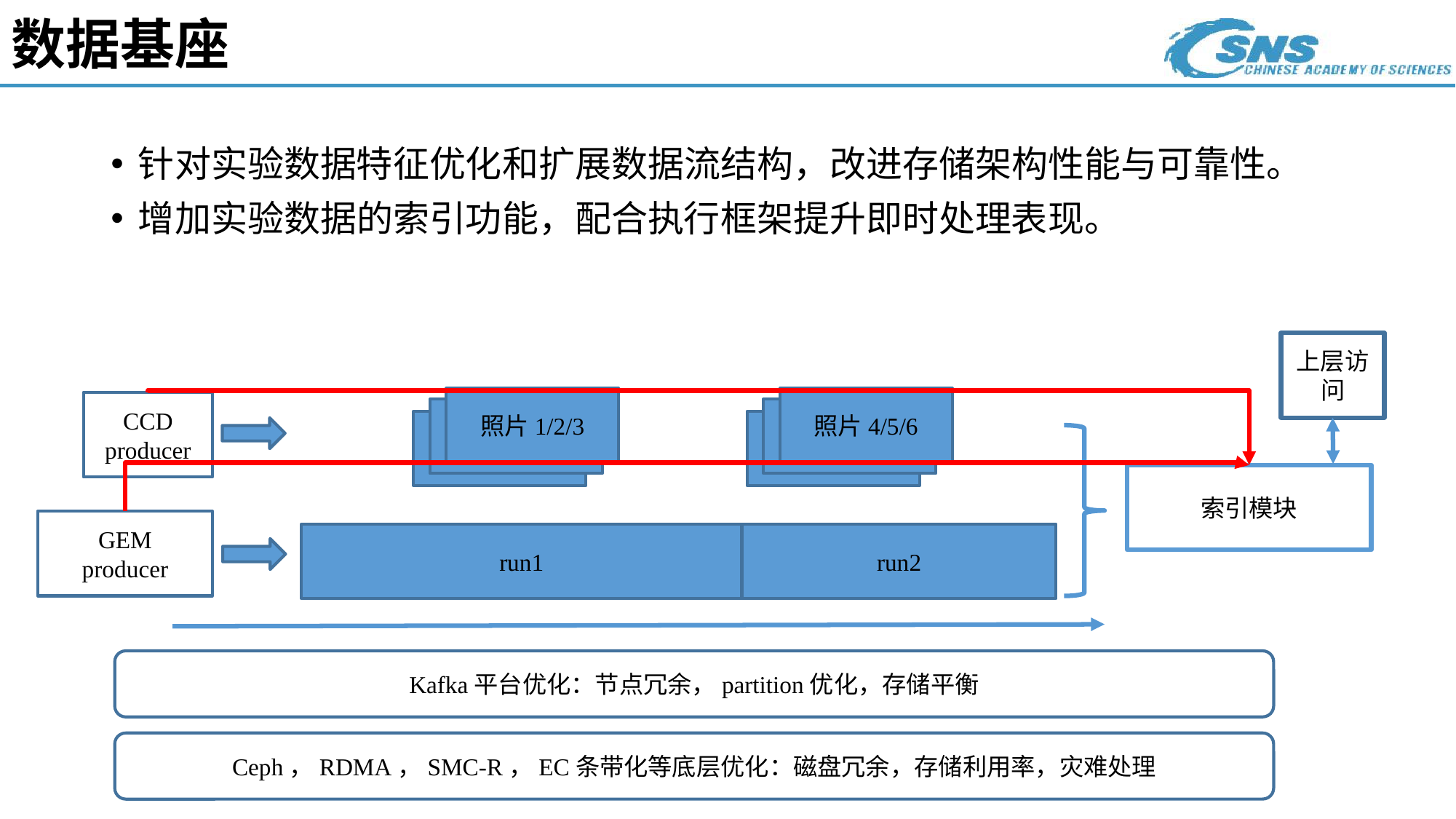

# 数据基座
针对实验数据特征优化和扩展数据流结构，改进存储架构性能与可靠性。
增加实验数据的索引功能，配合执行框架提升即时处理表现。

上层访问
照片1/2/3
照片4/5/6
CCD
producer

索引模块
GEM
producer
run1
run2

Kafka平台优化：节点冗余，partition优化，存储平衡
Ceph，RDMA，SMC-R，EC条带化等底层优化：磁盘冗余，存储利用率，灾难处理